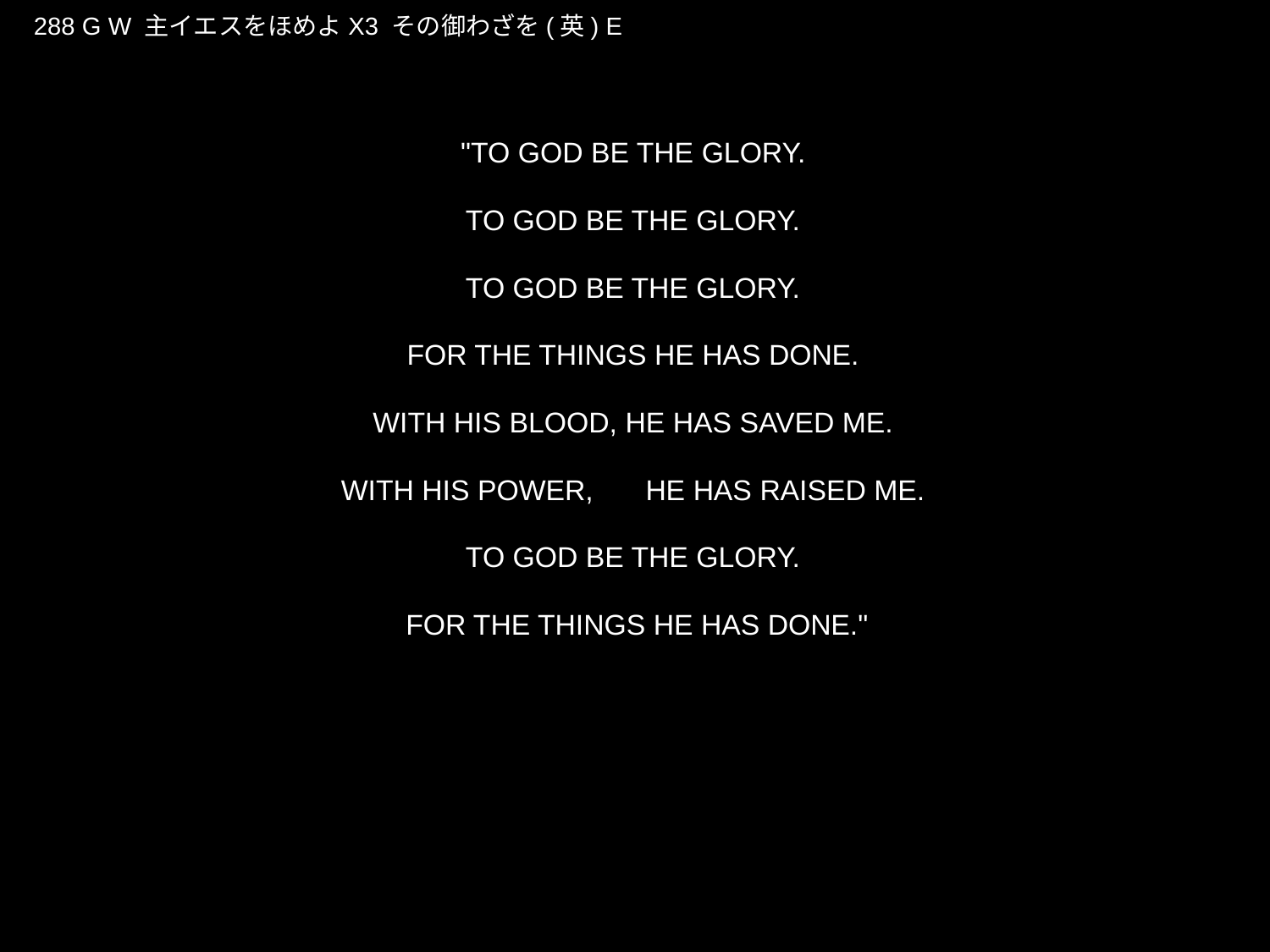

しゅいえすをほめよ
★W
288 G W 主イエスをほめよX3 その御わざを(英) E
★５
"TO GOD BE THE GLORY.
TO GOD BE THE GLORY.
TO GOD BE THE GLORY.
FOR THE THINGS HE HAS DONE.
WITH HIS BLOOD, HE HAS SAVED ME.
WITH HIS POWER,　HE HAS RAISED ME.
TO GOD BE THE GLORY.
FOR THE THINGS HE HAS DONE."